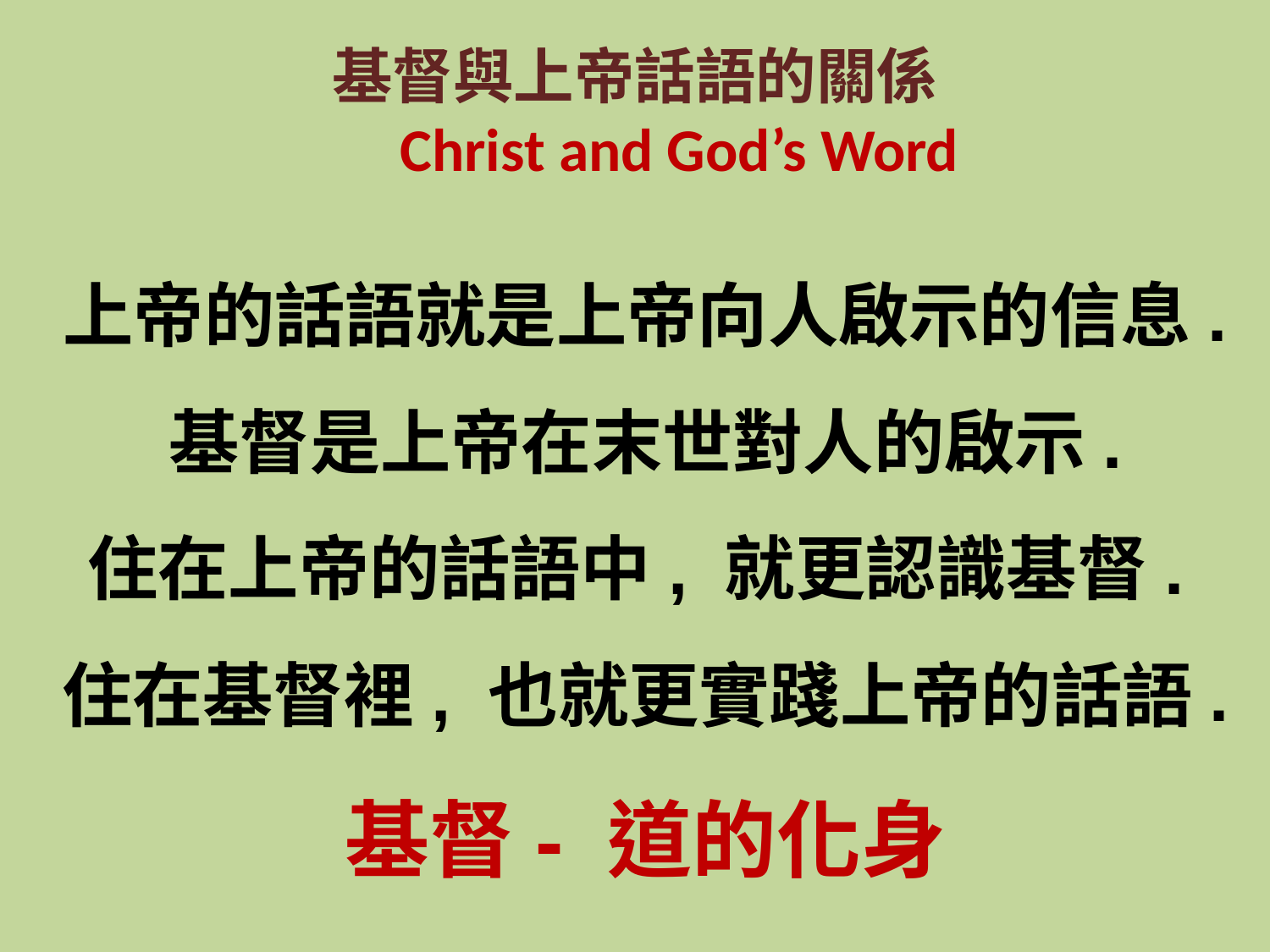

# 基督與上帝話語的關係 Christ and God’s Word

上帝的話語就是上帝向人啟示的信息.
基督是上帝在末世對人的啟示.
住在上帝的話語中, 就更認識基督.
住在基督裡, 也就更實踐上帝的話語.
基督- 道的化身